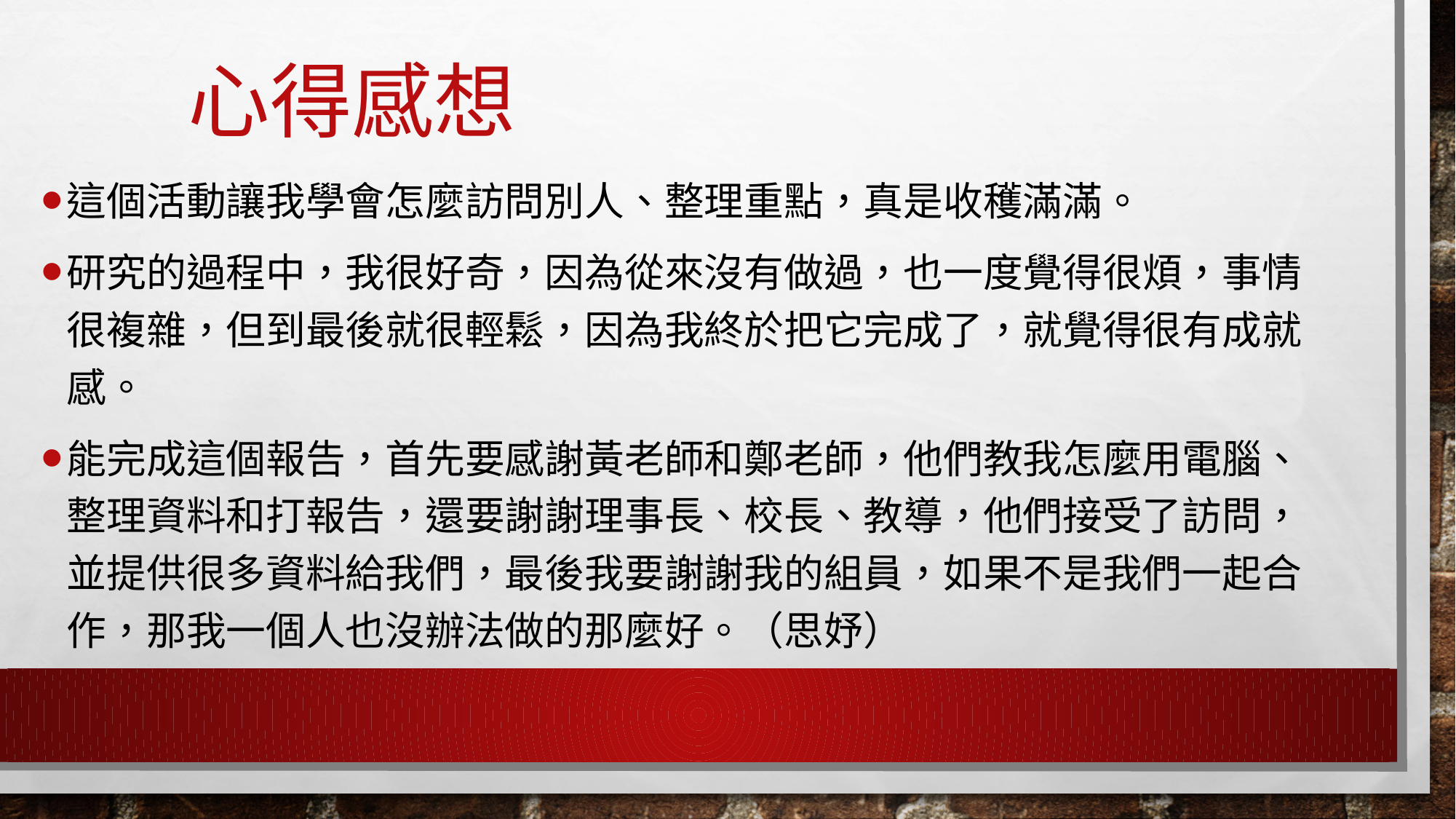

# 心得感想
這個活動讓我學會怎麼訪問別人、整理重點，真是收穫滿滿。
研究的過程中，我很好奇，因為從來沒有做過，也一度覺得很煩，事情很複雜，但到最後就很輕鬆，因為我終於把它完成了，就覺得很有成就感。
能完成這個報告，首先要感謝黃老師和鄭老師，他們教我怎麼用電腦、整理資料和打報告，還要謝謝理事長、校長、教導，他們接受了訪問，並提供很多資料給我們，最後我要謝謝我的組員，如果不是我們一起合作，那我一個人也沒辦法做的那麼好。（思妤）